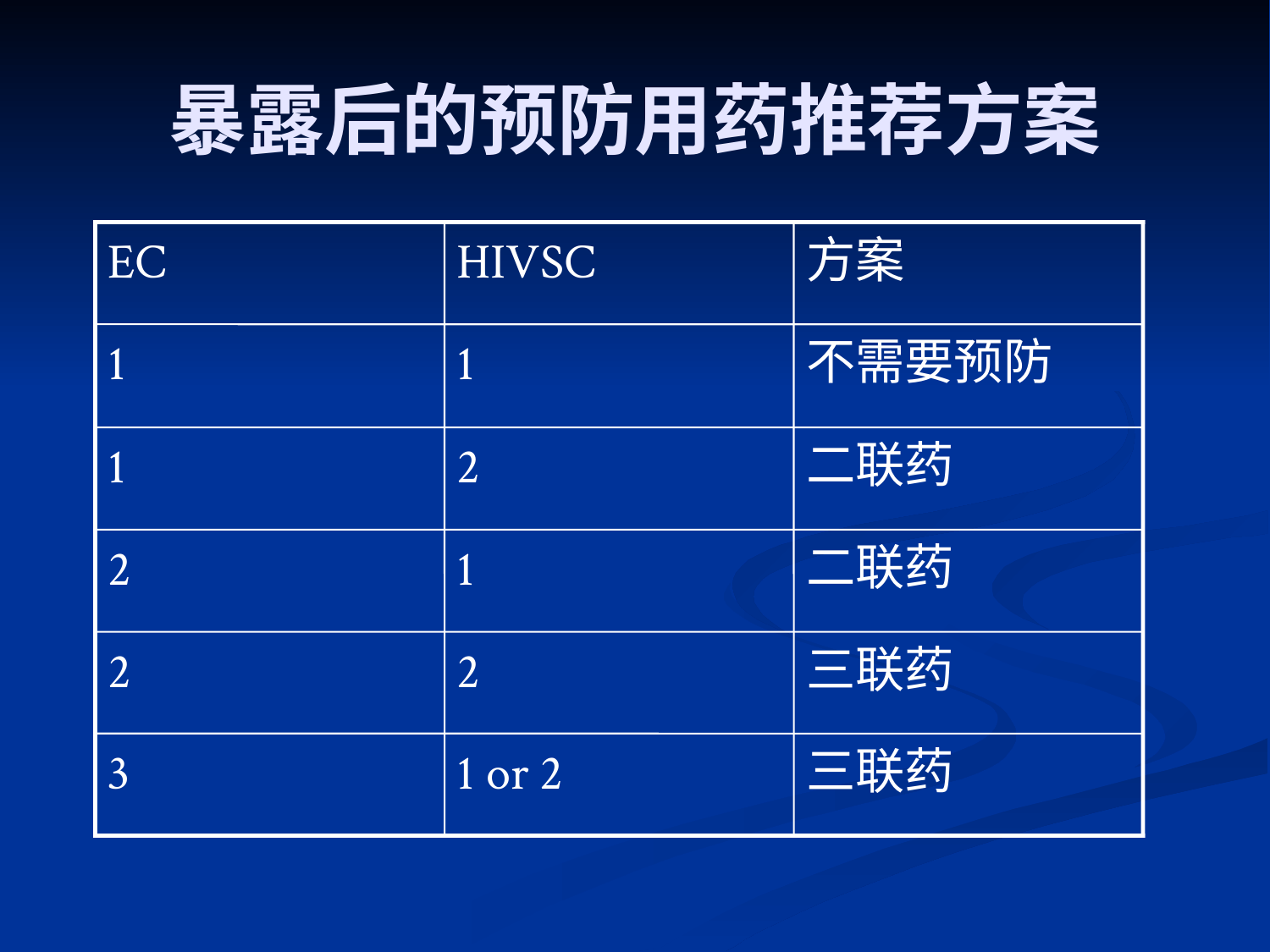

# 暴露后的预防用药推荐方案
EC

HIVSC

方案

1

1
不需要预防
1

2
二联药
2

1
二联药
2

2
三联药
3

1 or 2
三联药